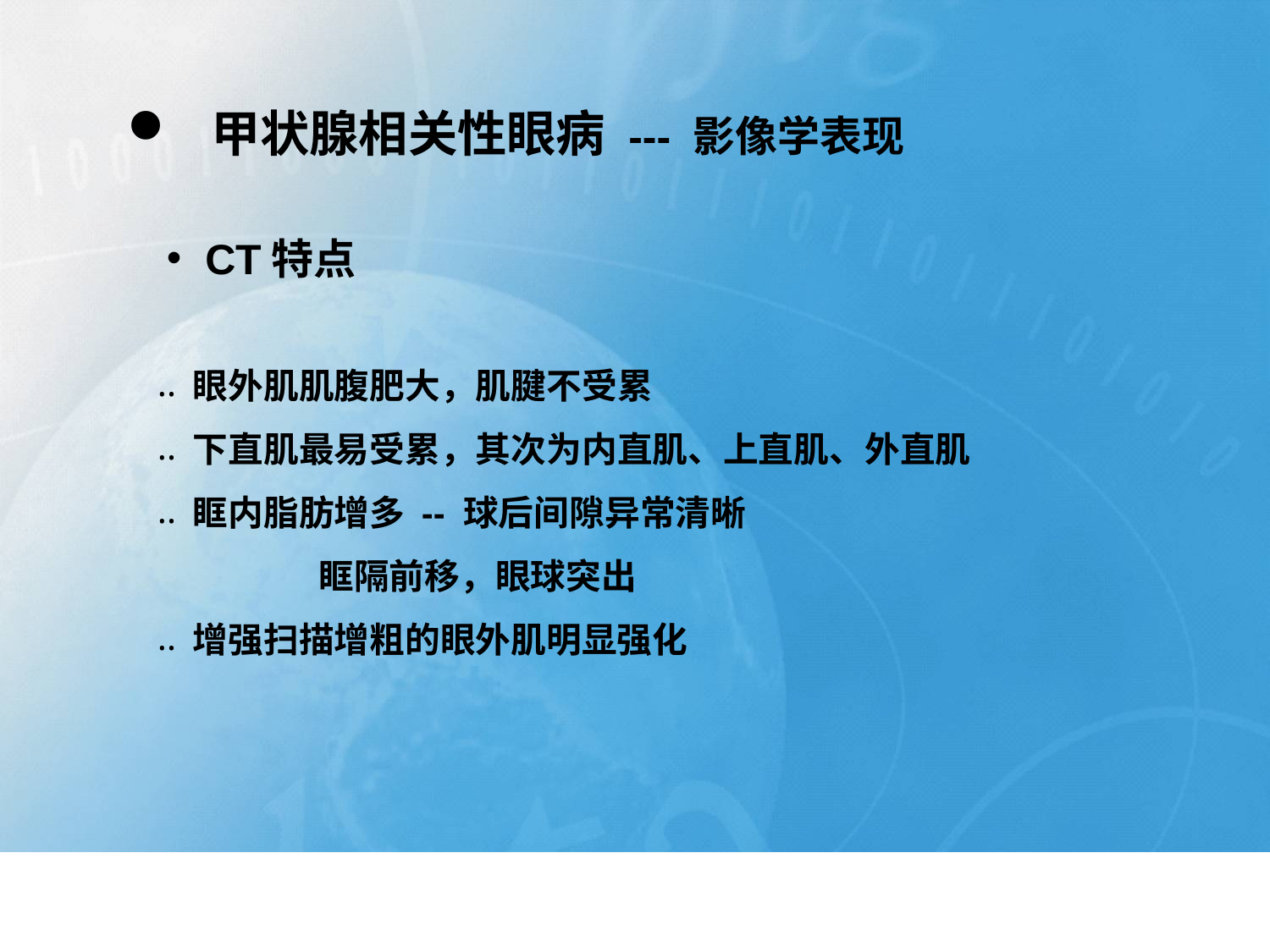

甲状腺相关性眼病 --- 影像学表现
  CT特点
 眼外肌肌腹肥大，肌腱不受累
 下直肌最易受累，其次为内直肌、上直肌、外直肌
 眶内脂肪增多 -- 球后间隙异常清晰
                   眶隔前移，眼球突出
 增强扫描增粗的眼外肌明显强化